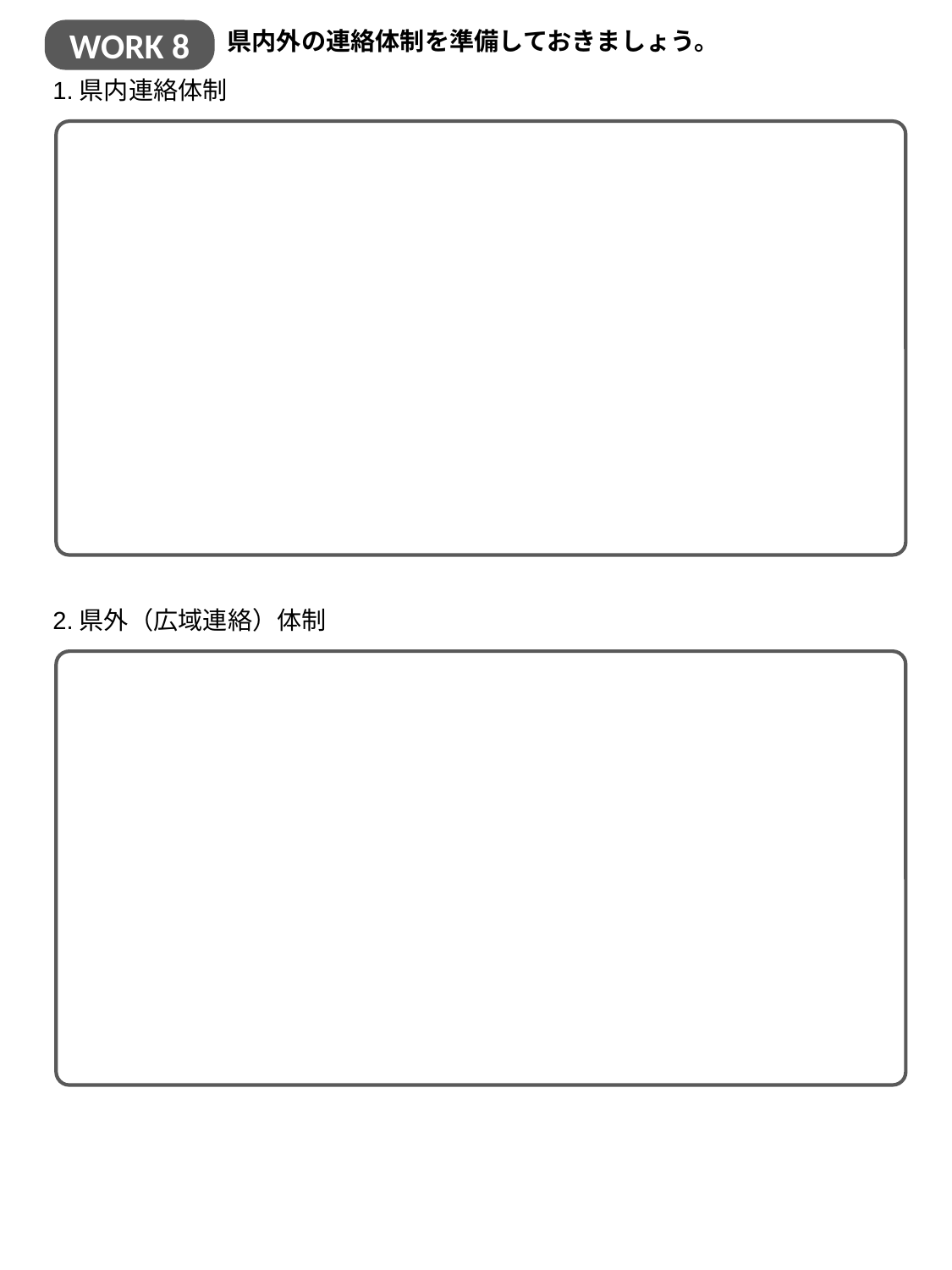

WORK 8
県内外の連絡体制を準備しておきましょう。
1.県内連絡体制

2.県外（広域連絡）体制